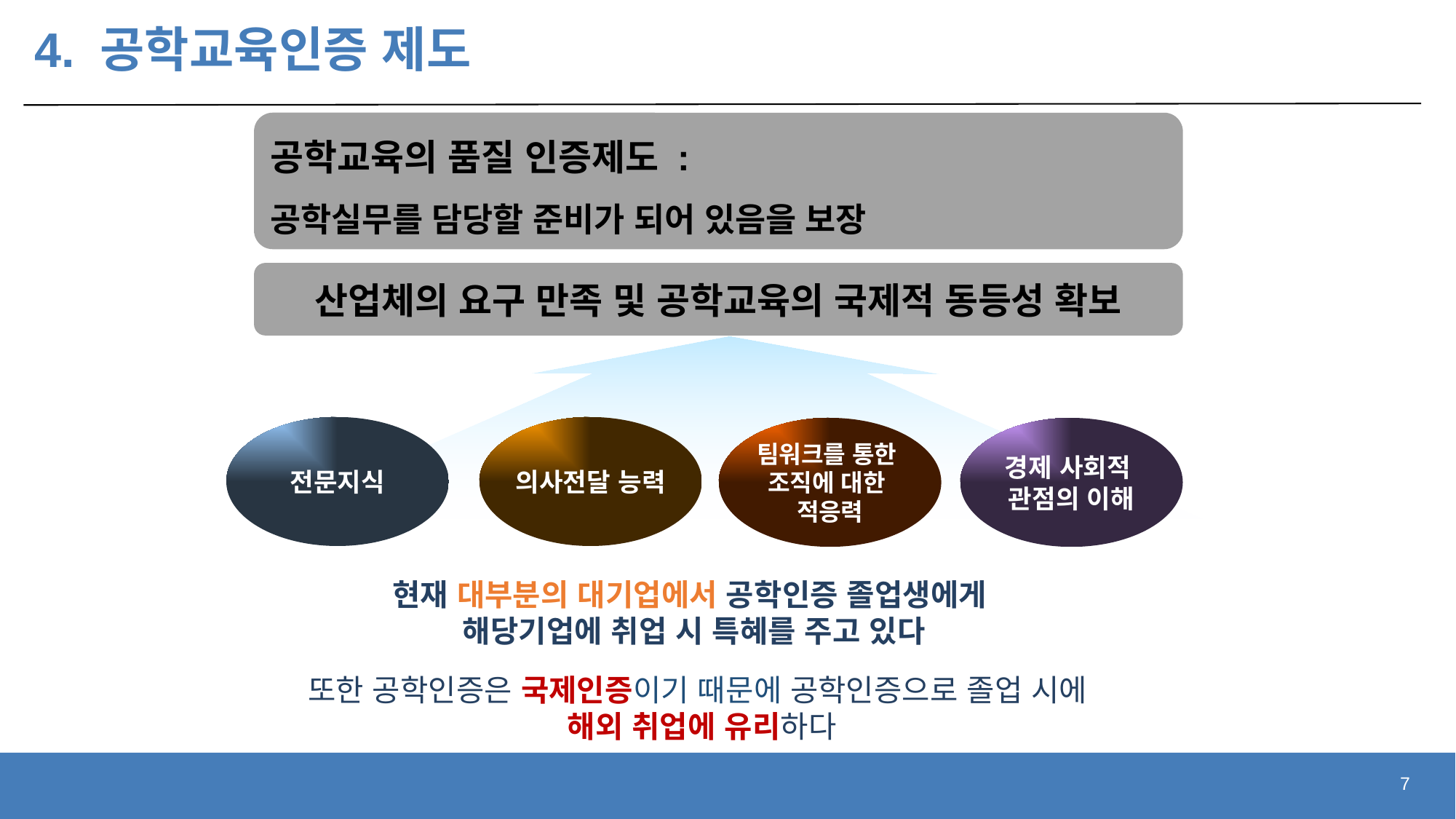

# 4. 공학교육인증 제도
공학교육의 품질 인증제도 :
공학실무를 담당할 준비가 되어 있음을 보장
산업체의 요구 만족 및 공학교육의 국제적 동등성 확보

전문지식
의사전달 능력
팀워크를 통한
조직에 대한
적응력
경제 사회적
관점의 이해
현재 대부분의 대기업에서 공학인증 졸업생에게
해당기업에 취업 시 특혜를 주고 있다
또한 공학인증은 국제인증이기 때문에 공학인증으로 졸업 시에
해외 취업에 유리하다
7